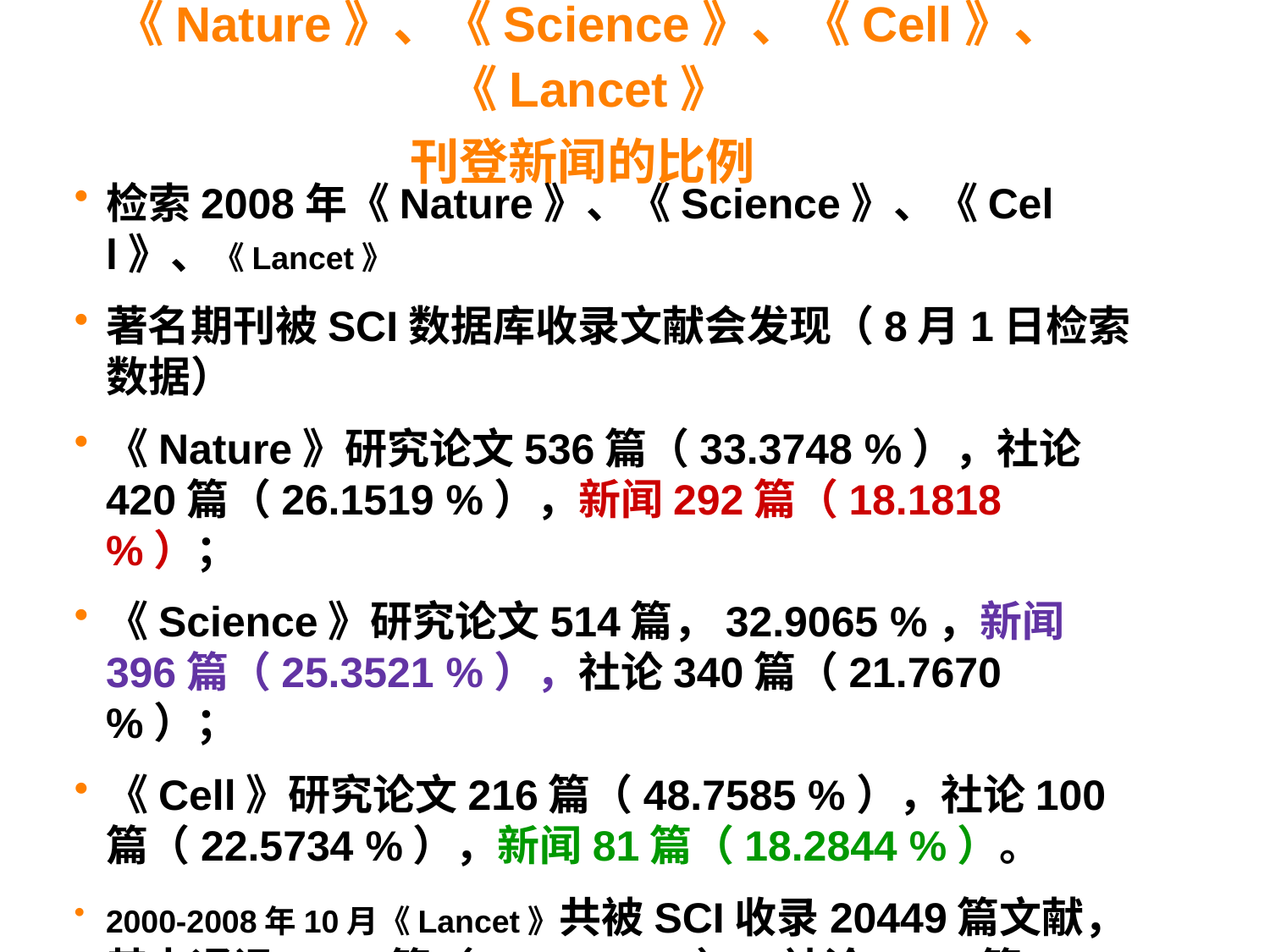

# 《Nature》、《Science》、《Cell》、《Lancet》 刊登新闻的比例
检索2008年《Nature》、《Science》、《Cell》、《Lancet》
著名期刊被SCI数据库收录文献会发现（8月1日检索数据）
《Nature》研究论文536篇（33.3748 %），社论420篇（26.1519 %），新闻292篇（18.1818 %）；
《Science》研究论文514篇，32.9065 %，新闻396篇（25.3521 %），社论340篇（21.7670 %）；
《Cell》研究论文216篇（48.7585 %），社论100篇（22.5734 %），新闻81篇（18.2844 %）。
2000-2008年10月《Lancet》共被SCI收录20449篇文献，其中通讯6856篇（33.5273 %）、社论5357篇（26.1969 %）、论文3827篇（18.7149 %）、新闻2788篇（13.6339 %）、评论683篇（3.3400 %）